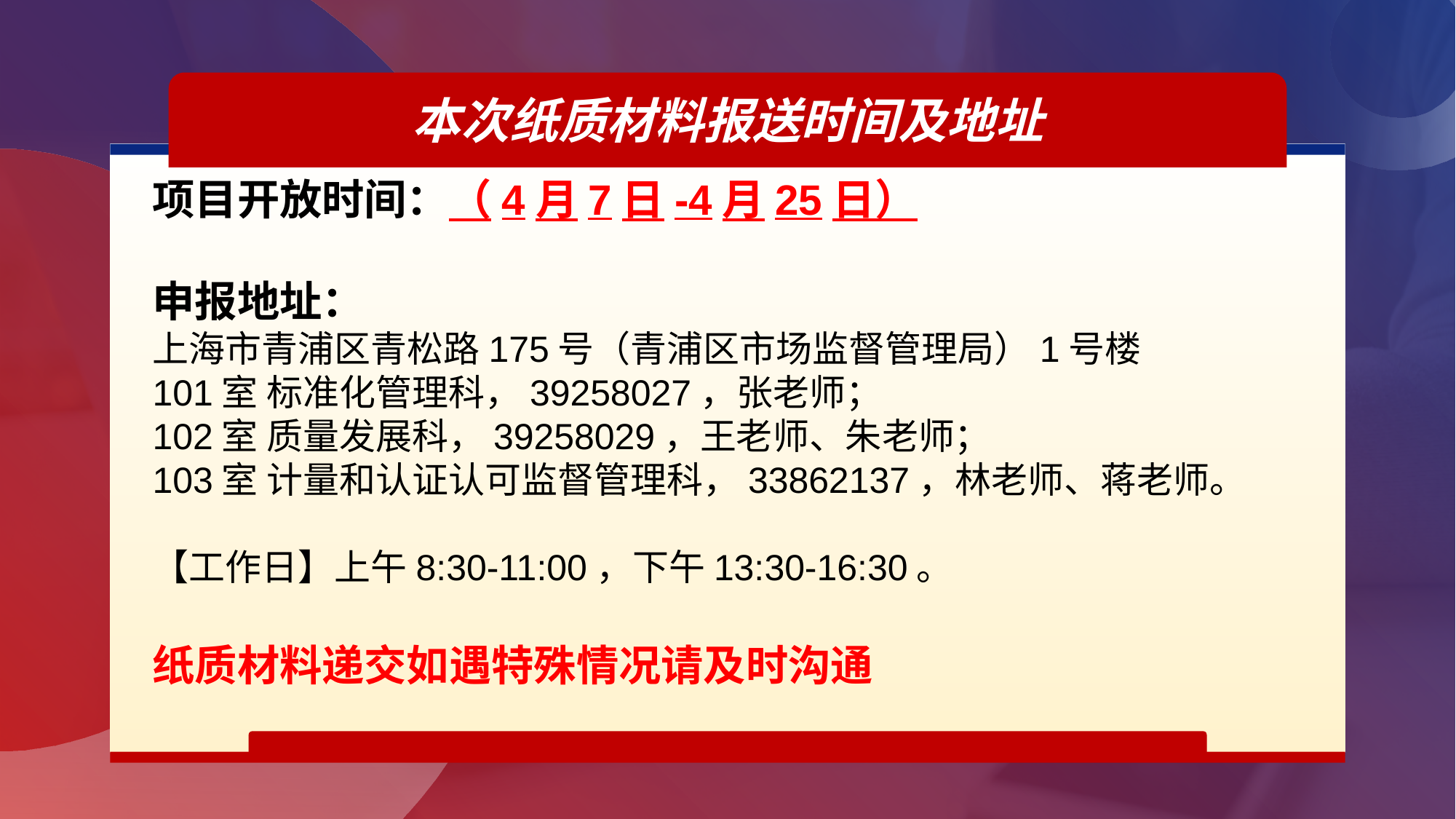

本次纸质材料报送时间及地址

项目开放时间：（4月7日-4月25日）

申报地址：
上海市青浦区青松路175号（青浦区市场监督管理局）1号楼
101室 标准化管理科，39258027，张老师；
102室 质量发展科，39258029，王老师、朱老师；
103室 计量和认证认可监督管理科，33862137，林老师、蒋老师。

【工作日】上午8:30-11:00，下午13:30-16:30。

纸质材料递交如遇特殊情况请及时沟通